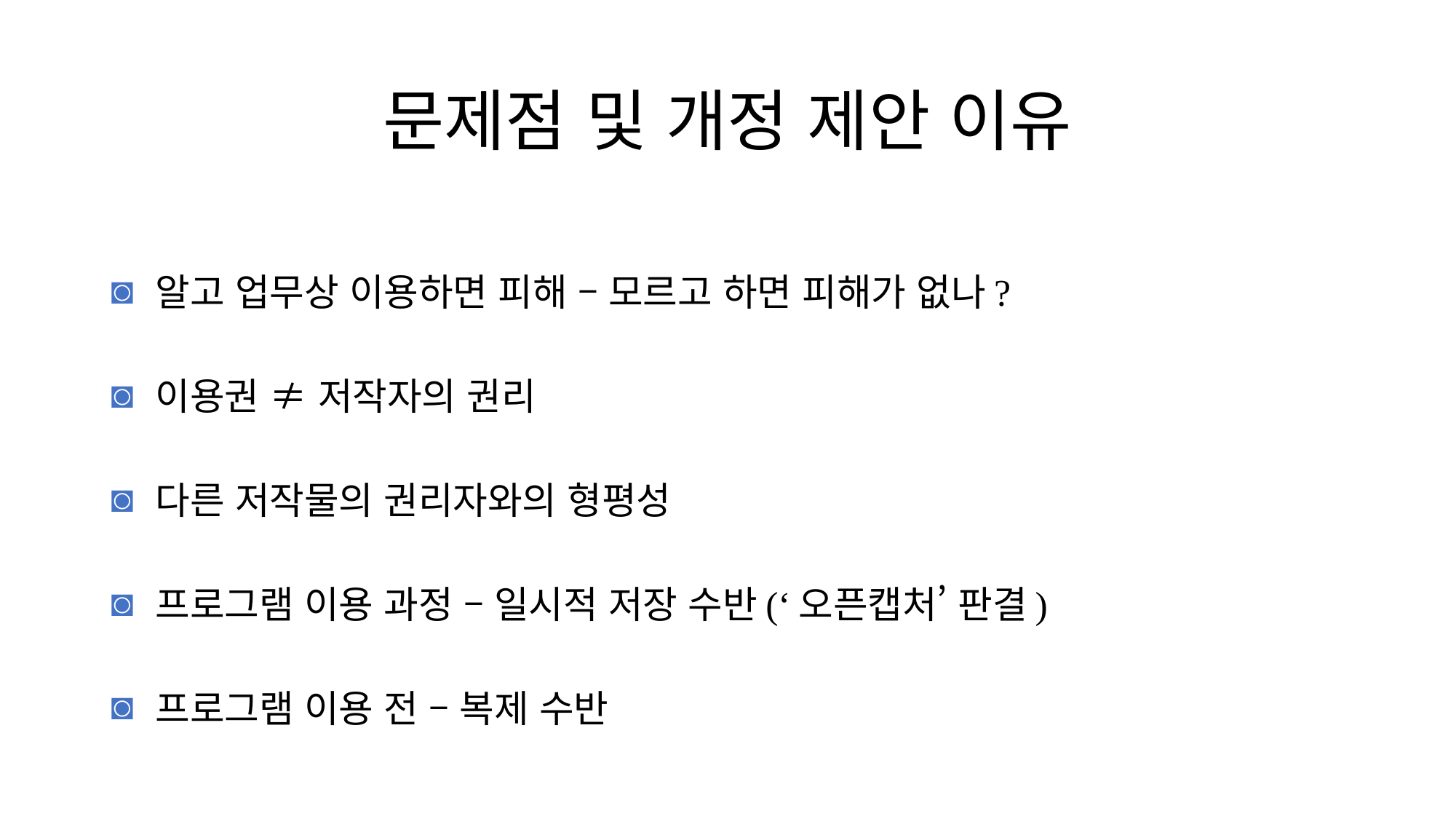

# 문제점 및 개정 제안 이유
 알고 업무상 이용하면 피해 – 모르고 하면 피해가 없나?
 이용권 ≠ 저작자의 권리
 다른 저작물의 권리자와의 형평성
 프로그램 이용 과정 – 일시적 저장 수반(‘오픈캡처’ 판결)
 프로그램 이용 전 – 복제 수반